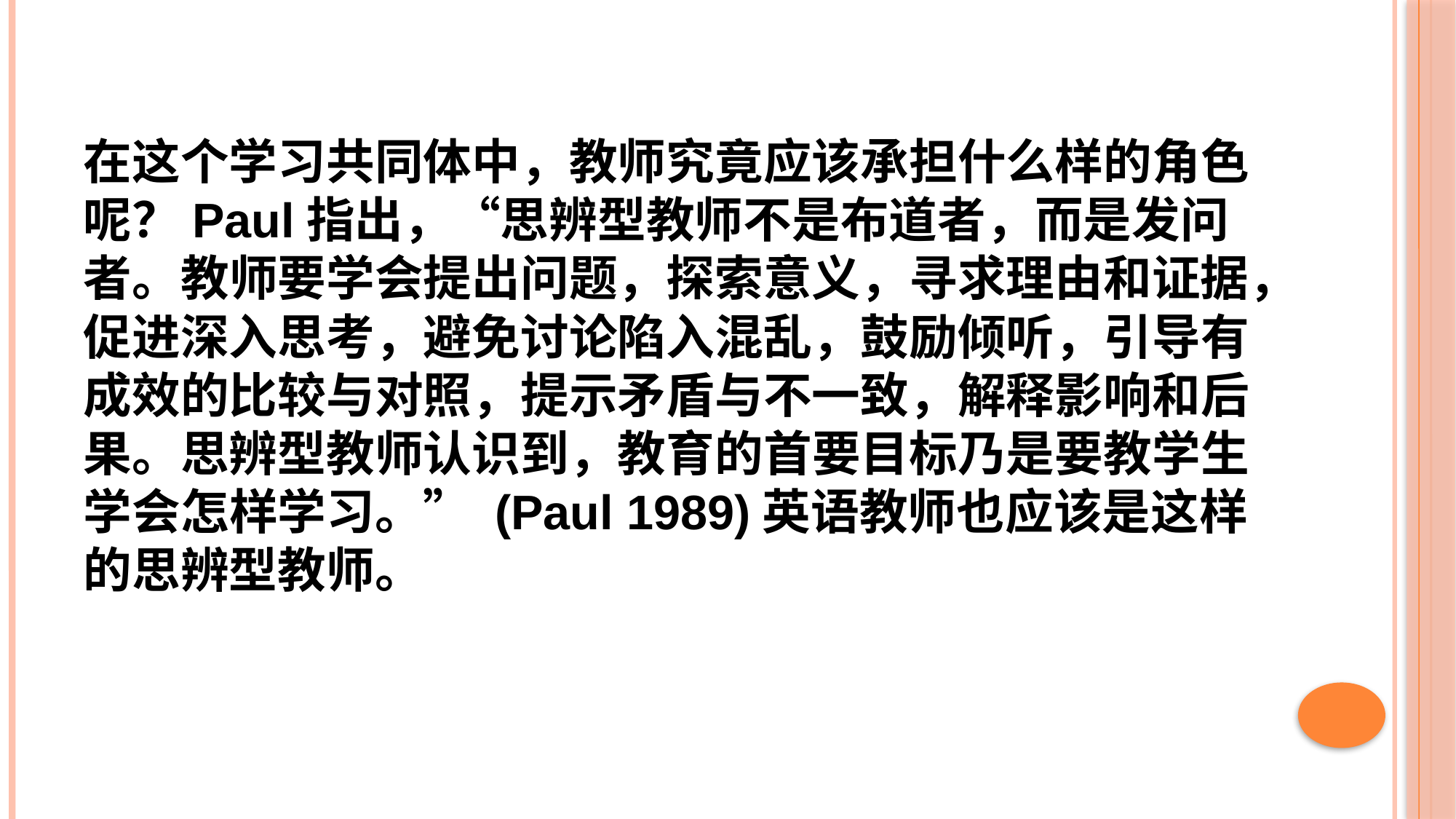

在这个学习共同体中，教师究竟应该承担什么样的角色呢？Paul指出，“思辨型教师不是布道者，而是发问者。教师要学会提出问题，探索意义，寻求理由和证据，促进深入思考，避免讨论陷入混乱，鼓励倾听，引导有成效的比较与对照，提示矛盾与不一致，解释影响和后果。思辨型教师认识到，教育的首要目标乃是要教学生学会怎样学习。” (Paul 1989)英语教师也应该是这样的思辨型教师。